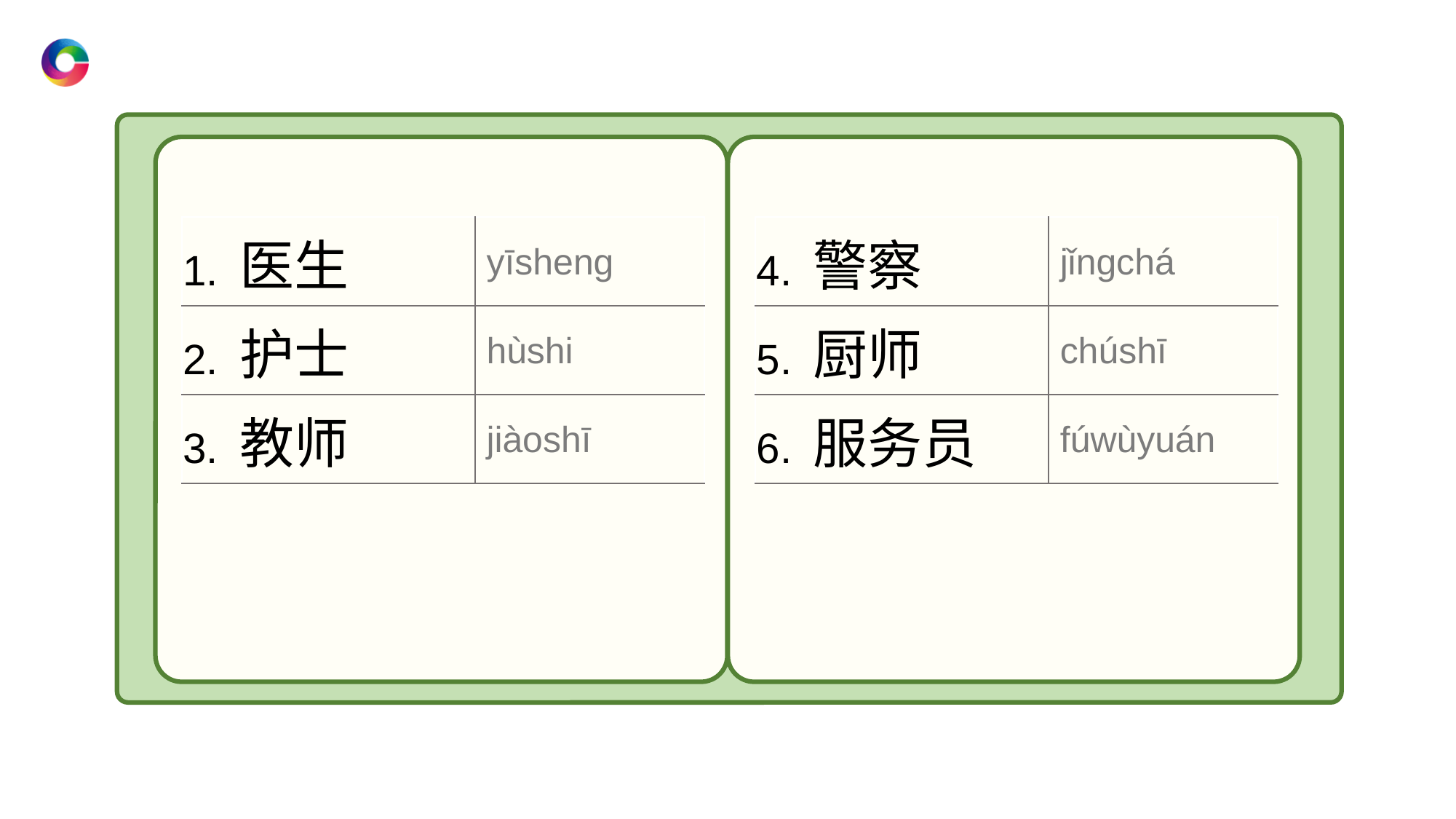

| 1. 医生 | yīshenɡ |
| --- | --- |
| 2. 护士 | hùshi |
| 3. 教师 | jiàoshī |
| 4. 警察 | jǐnɡchá |
| --- | --- |
| 5. 厨师 | chúshī |
| 6. 服务员 | fúwùyuán |